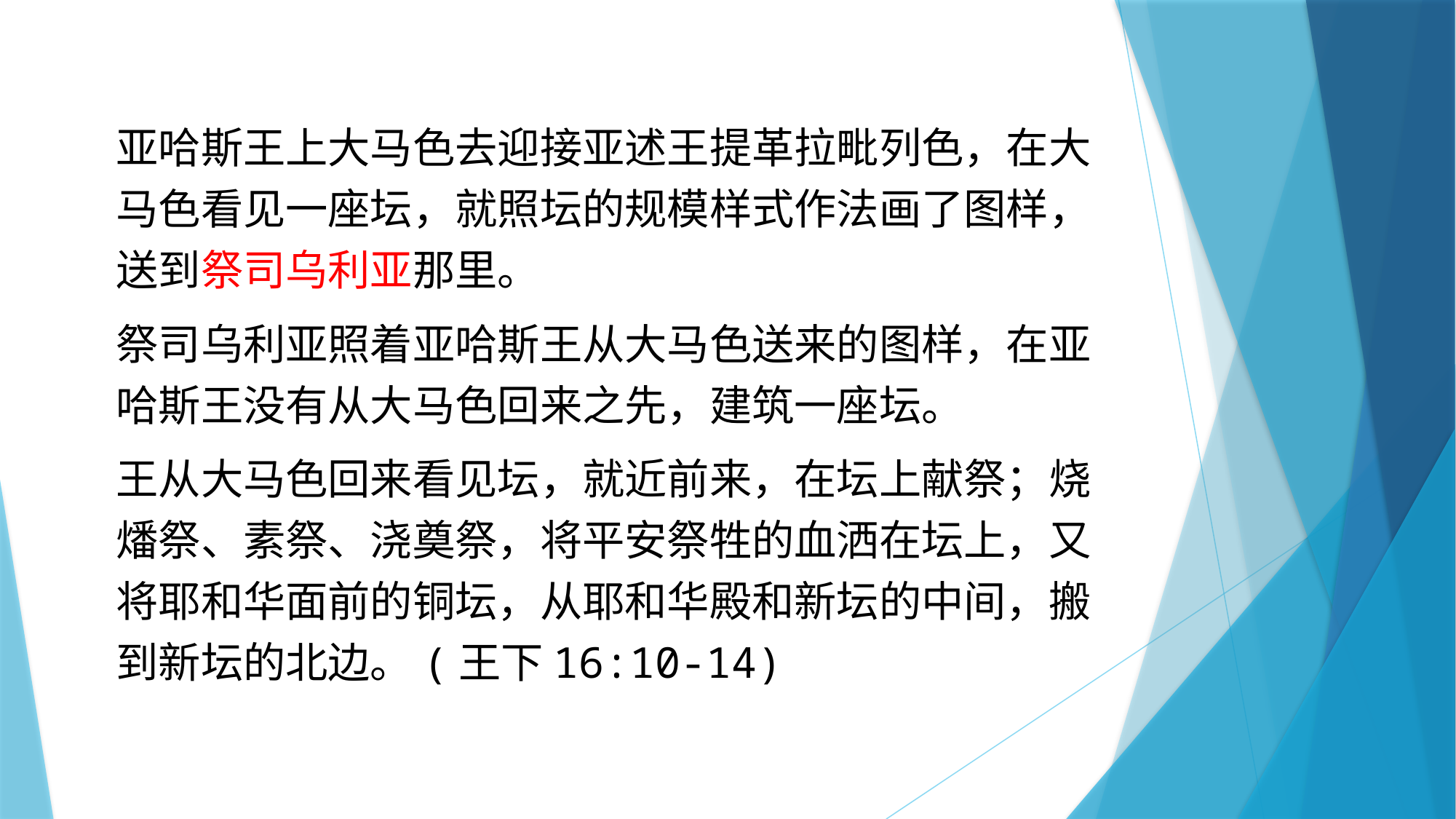

亚哈斯王上大马色去迎接亚述王提革拉毗列色，在大马色看见一座坛，就照坛的规模样式作法画了图样，送到祭司乌利亚那里。
祭司乌利亚照着亚哈斯王从大马色送来的图样，在亚哈斯王没有从大马色回来之先，建筑一座坛。
王从大马色回来看见坛，就近前来，在坛上献祭；烧燔祭、素祭、浇奠祭，将平安祭牲的血洒在坛上，又将耶和华面前的铜坛，从耶和华殿和新坛的中间，搬到新坛的北边。(王下16:10-14)